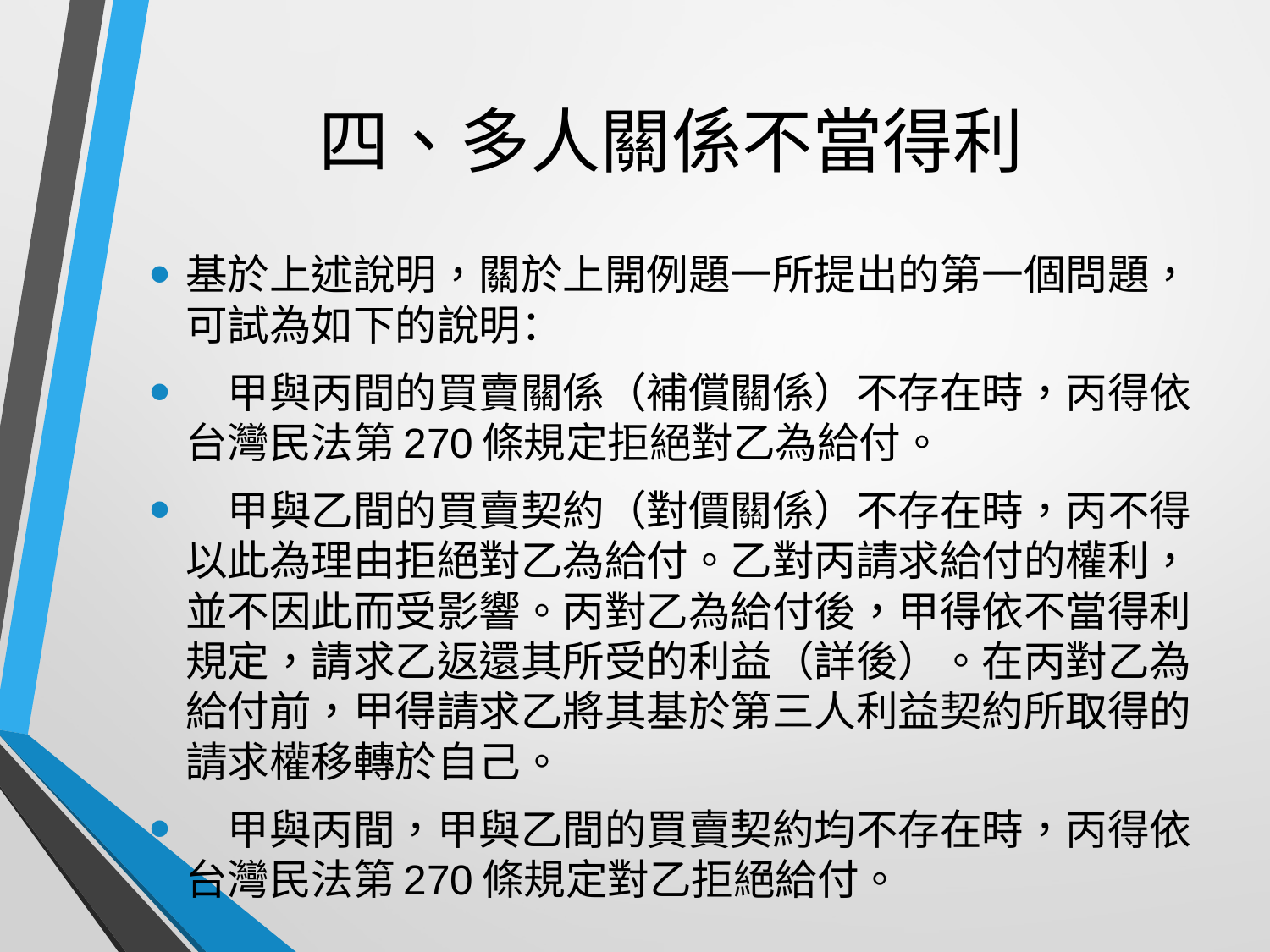

# 四、多人關係不當得利
基於上述說明，關於上開例題一所提出的第一個問題，可試為如下的說明：
　甲與丙間的買賣關係（補償關係）不存在時，丙得依台灣民法第270條規定拒絕對乙為給付。
　甲與乙間的買賣契約（對價關係）不存在時，丙不得以此為理由拒絕對乙為給付。乙對丙請求給付的權利，並不因此而受影響。丙對乙為給付後，甲得依不當得利規定，請求乙返還其所受的利益（詳後）。在丙對乙為給付前，甲得請求乙將其基於第三人利益契約所取得的請求權移轉於自己。
　甲與丙間，甲與乙間的買賣契約均不存在時，丙得依台灣民法第270條規定對乙拒絕給付。